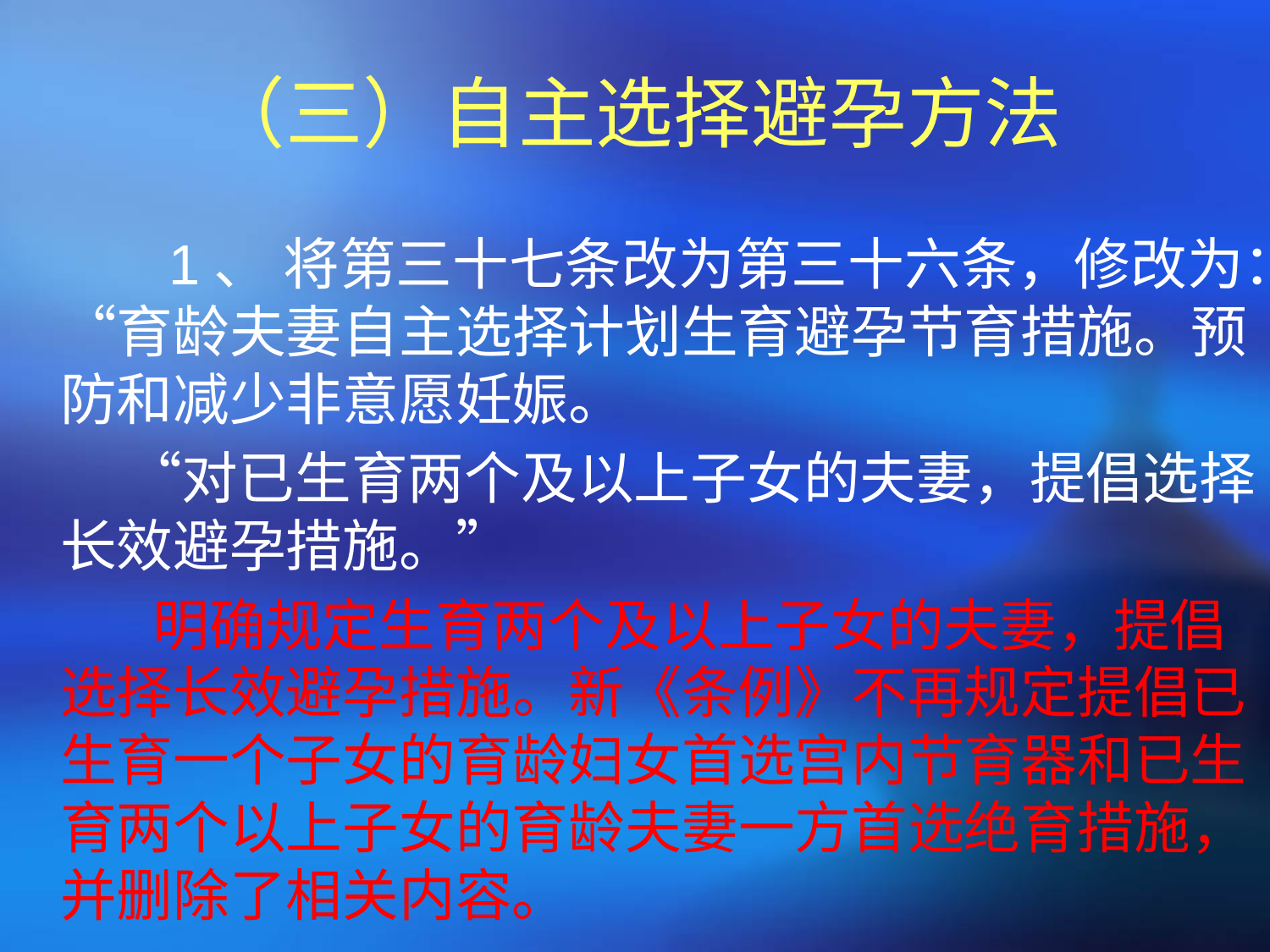

# （三）自主选择避孕方法
          1、 将第三十七条改为第三十六条，修改为：“育龄夫妻自主选择计划生育避孕节育措施。预防和减少非意愿妊娠。
　　“对已生育两个及以上子女的夫妻，提倡选择长效避孕措施。”
          明确规定生育两个及以上子女的夫妻，提倡选择长效避孕措施。新《条例》不再规定提倡已生育一个子女的育龄妇女首选宫内节育器和已生育两个以上子女的育龄夫妻一方首选绝育措施，并删除了相关内容。